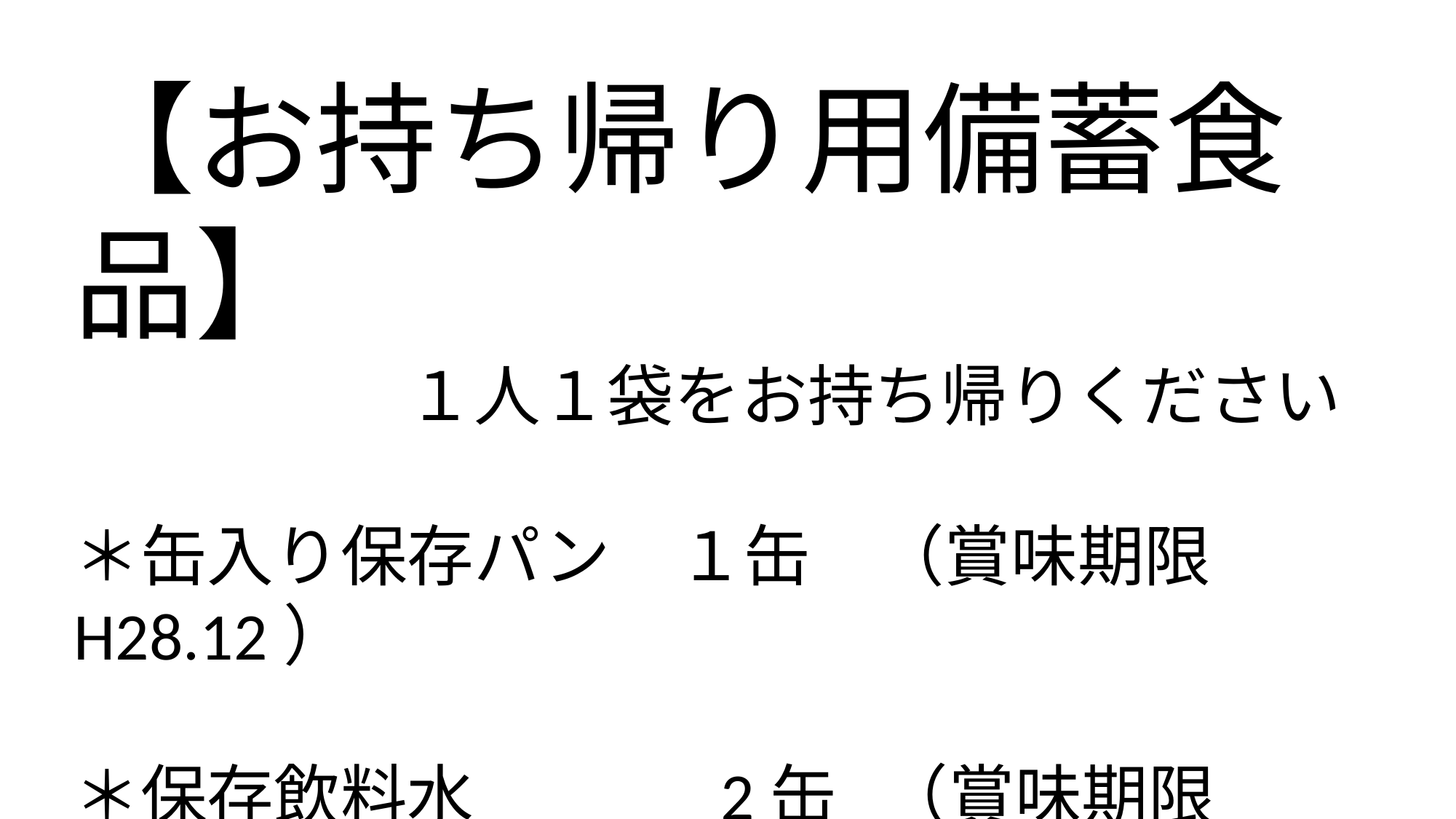

【お持ち帰り用備蓄食品】
　　　　　１人１袋をお持ち帰りください

＊缶入り保存パン　１缶　（賞味期限　H28.12）

＊保存飲料水　　　  2缶   （賞味期限　H28.11）

　　　※　賞味期限以内で召上がりください